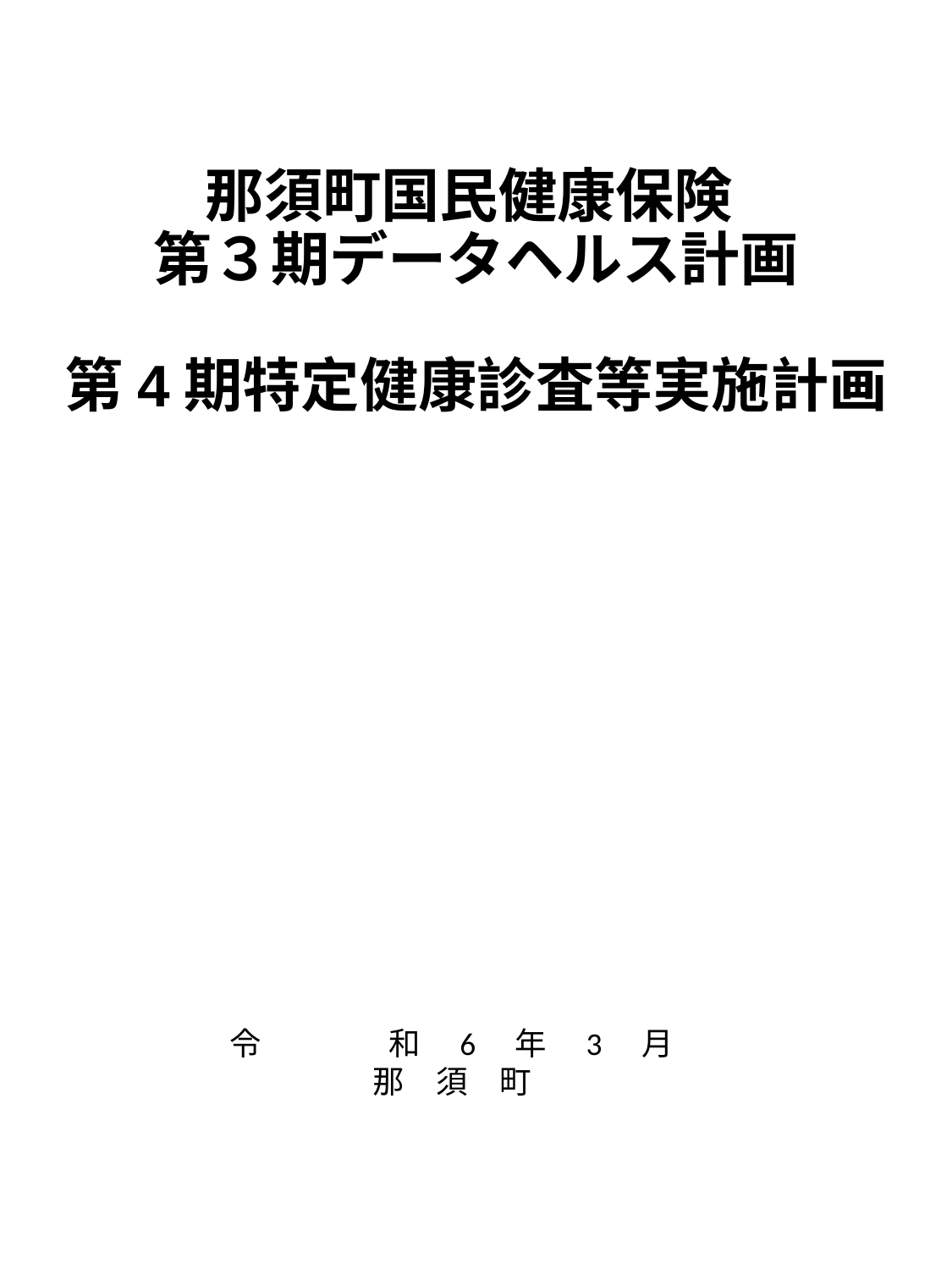

# 那須町国民健康保険 第３期データヘルス計画 第4期特定健康診査等実施計画
令	　和　6　年　3　月
那　須　町